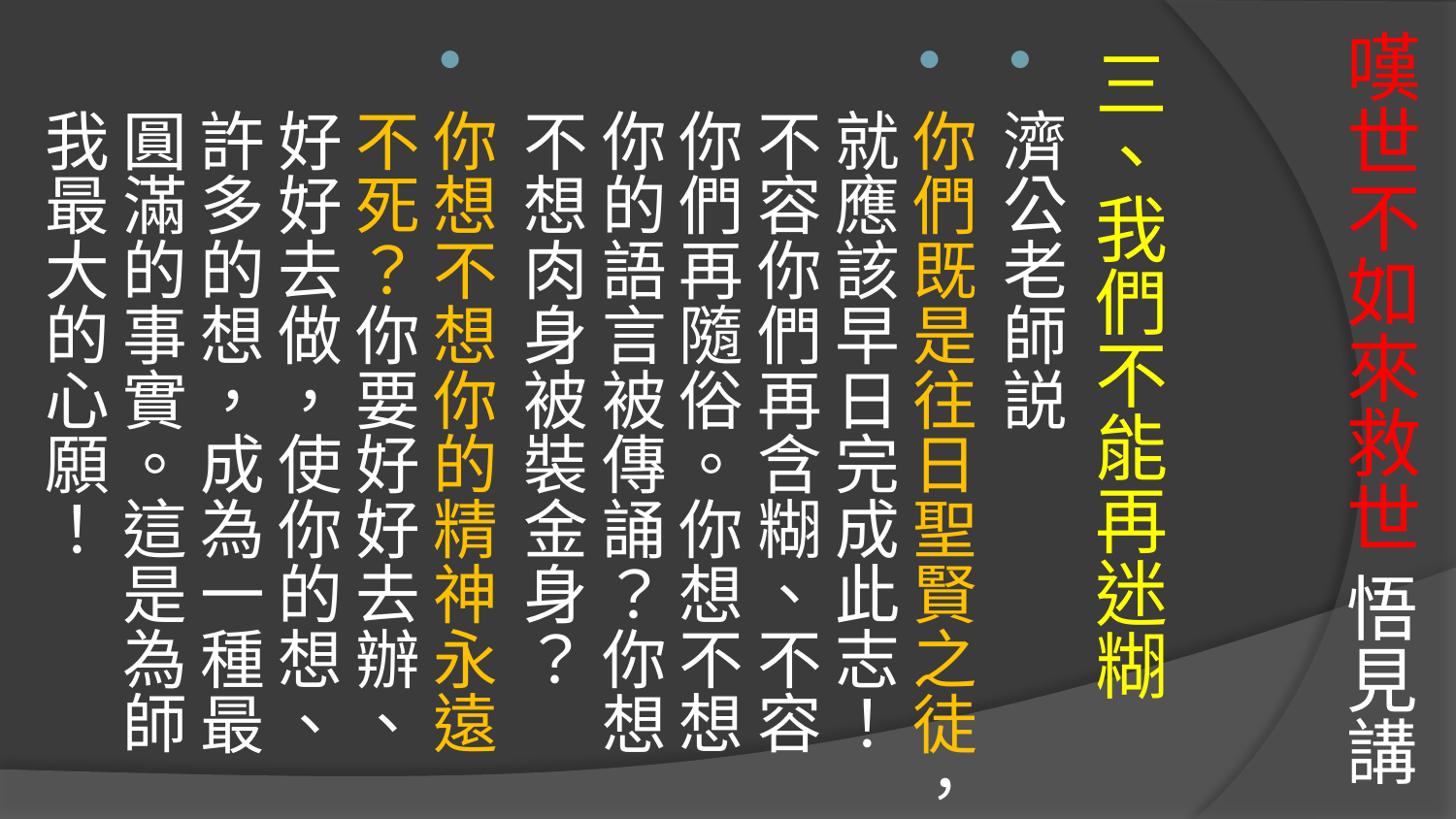

# 嘆世不如來救世 悟見講
三、我們不能再迷糊
濟公老師説
你們既是往日聖賢之徒，就應該早日完成此志！不容你們再含糊、不容你們再隨俗。你想不想你的語言被傳誦？你想不想肉身被裝金身？
你想不想你的精神永遠不死？你要好好去辦、好好去做，使你的想、許多的想，成為一種最圓滿的事實。這是為師我最大的心願！